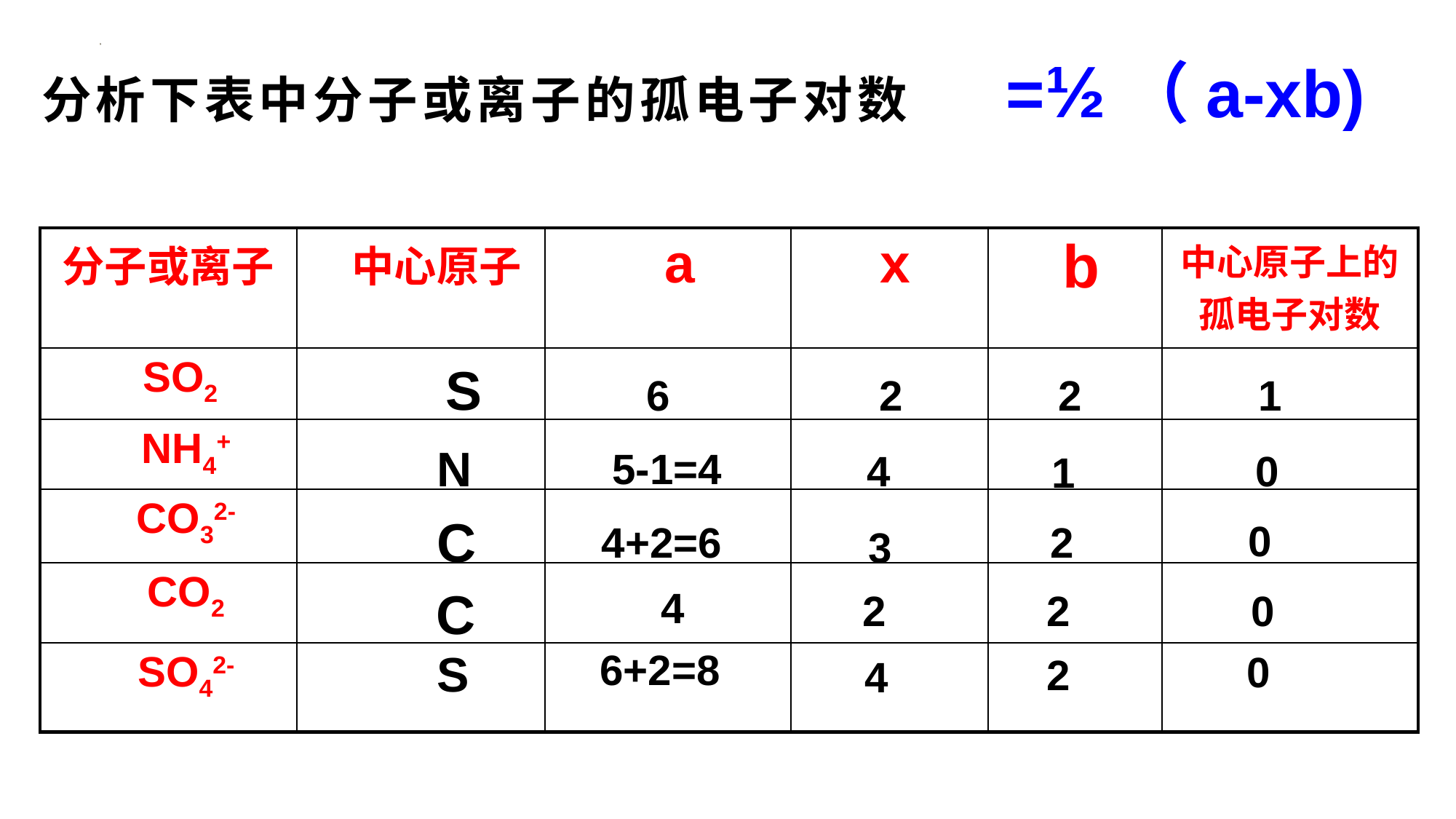

# 分析下表中分子或离子的孤电子对数
=½（a-xb)

| 分子或离子 | 中心原子 | a | x | b | 中心原子上的孤电子对数 |
| --- | --- | --- | --- | --- | --- |
| SO2 |  |  |  |  |  |
| NH4+ |  |  |  |  |  |
| CO32- |  |  |  |  |  |
| CO2 |  |  |  |  |  |
| SO42- |  |  |  |  |  |
S
2
2
1
6
N
5-1=4
0
4
1
C
0
4+2=6
2
3
C
4
0
2
2
6+2=8
S
0
2
4